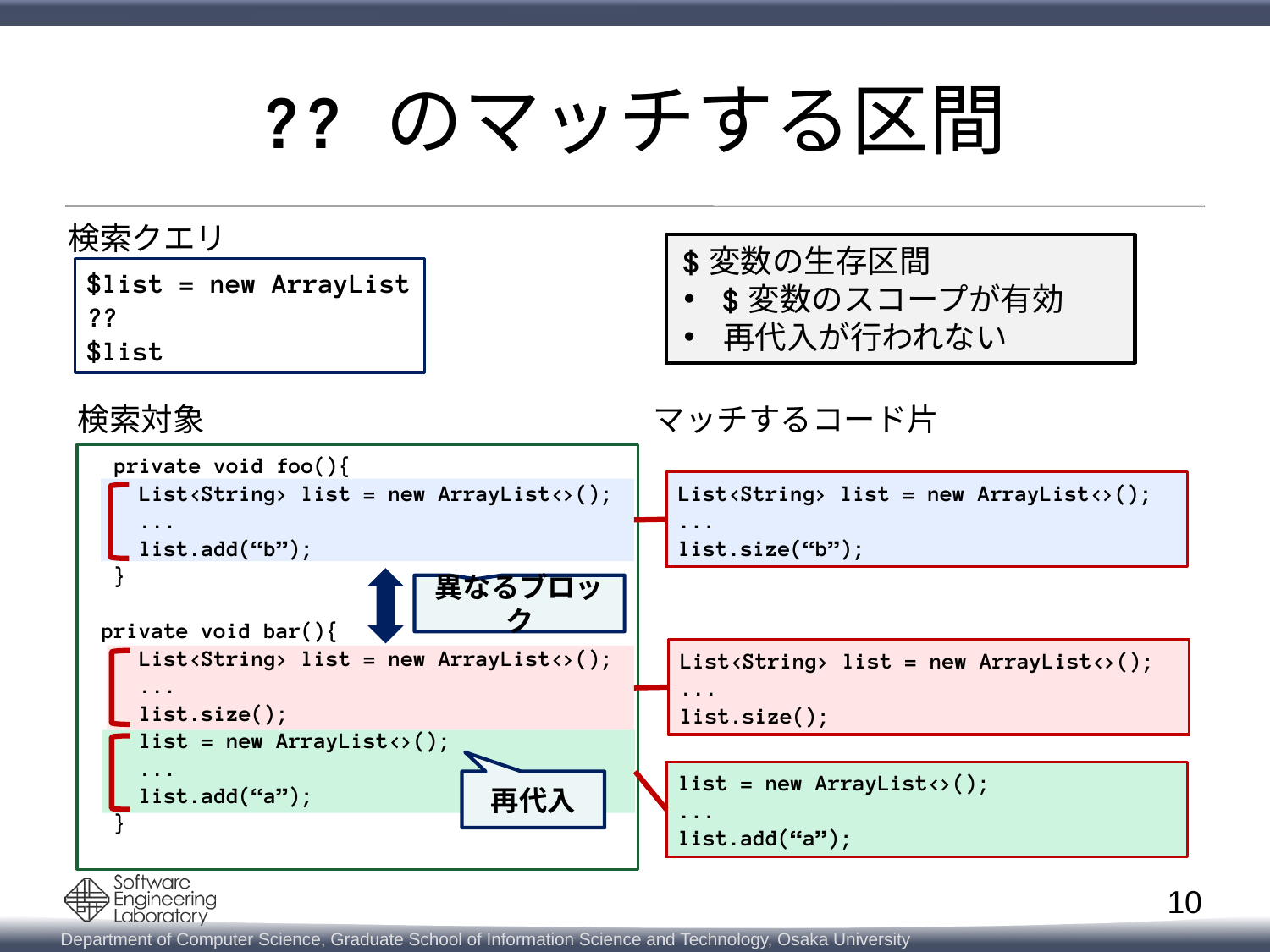

# ?? のマッチする区間
検索クエリ

$変数の生存区間
$変数のスコープが有効
再代入が行われない
$list = new ArrayList
??
$list
検索対象
マッチするコード片
  private void foo(){
    List<String> list = new ArrayList<>();
    ...
    list.add(“b”);
  }

 private void bar(){
    List<String> list = new ArrayList<>();
    ...
    list.size();
    list = new ArrayList<>();
    ...
    list.add(“a”);
  }

List<String> list = new ArrayList<>();
...
list.size(“b”);

異なるブロック
List<String> list = new ArrayList<>();
...
list.size();

list = new ArrayList<>();
...
list.add(“a”);
再代入
10